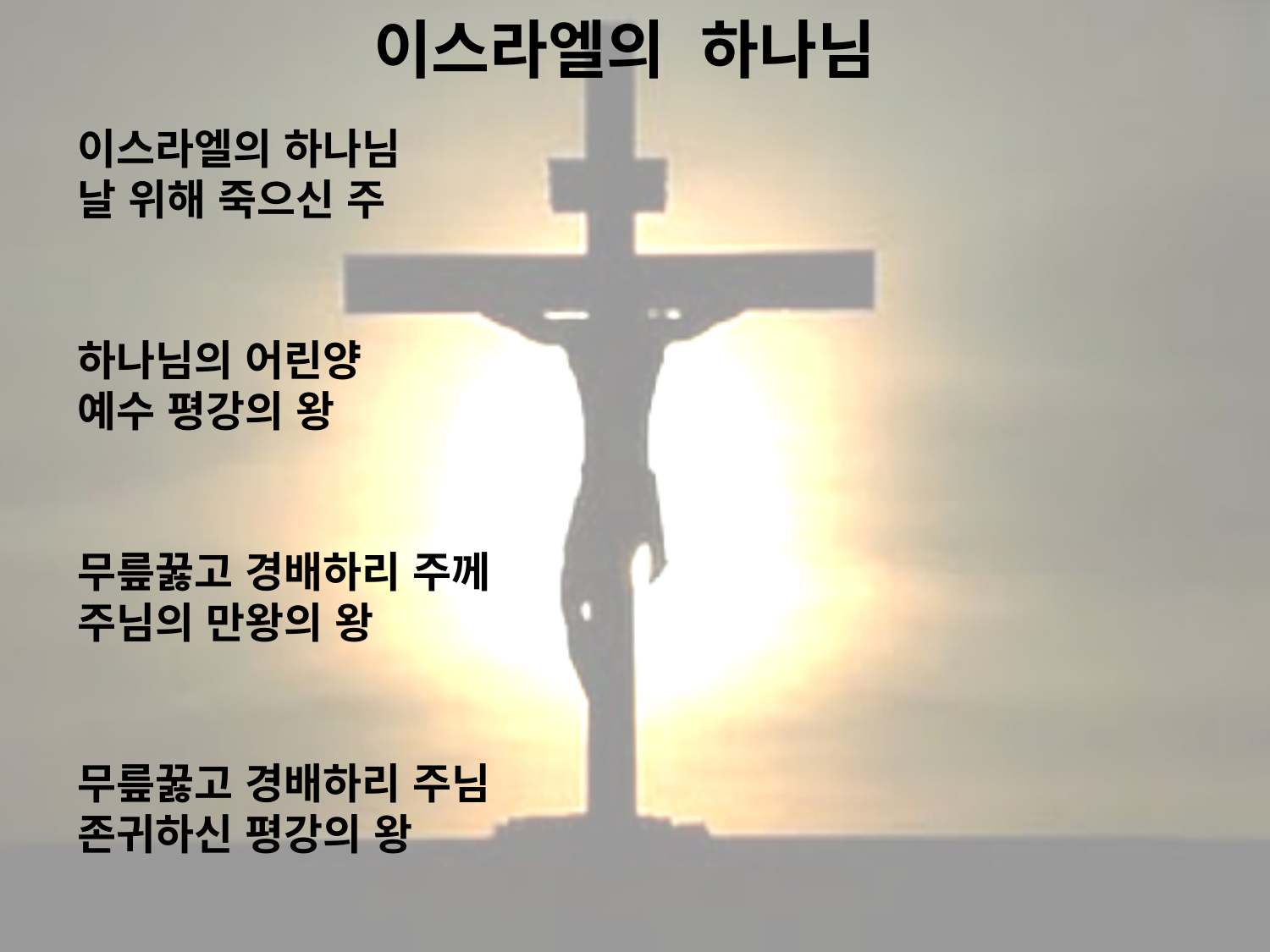

# 이스라엘의  하나님
이스라엘의 하나님
날 위해 죽으신 주
하나님의 어린양
예수 평강의 왕
무릎꿇고 경배하리 주께
주님의 만왕의 왕
무릎꿇고 경배하리 주님
존귀하신 평강의 왕